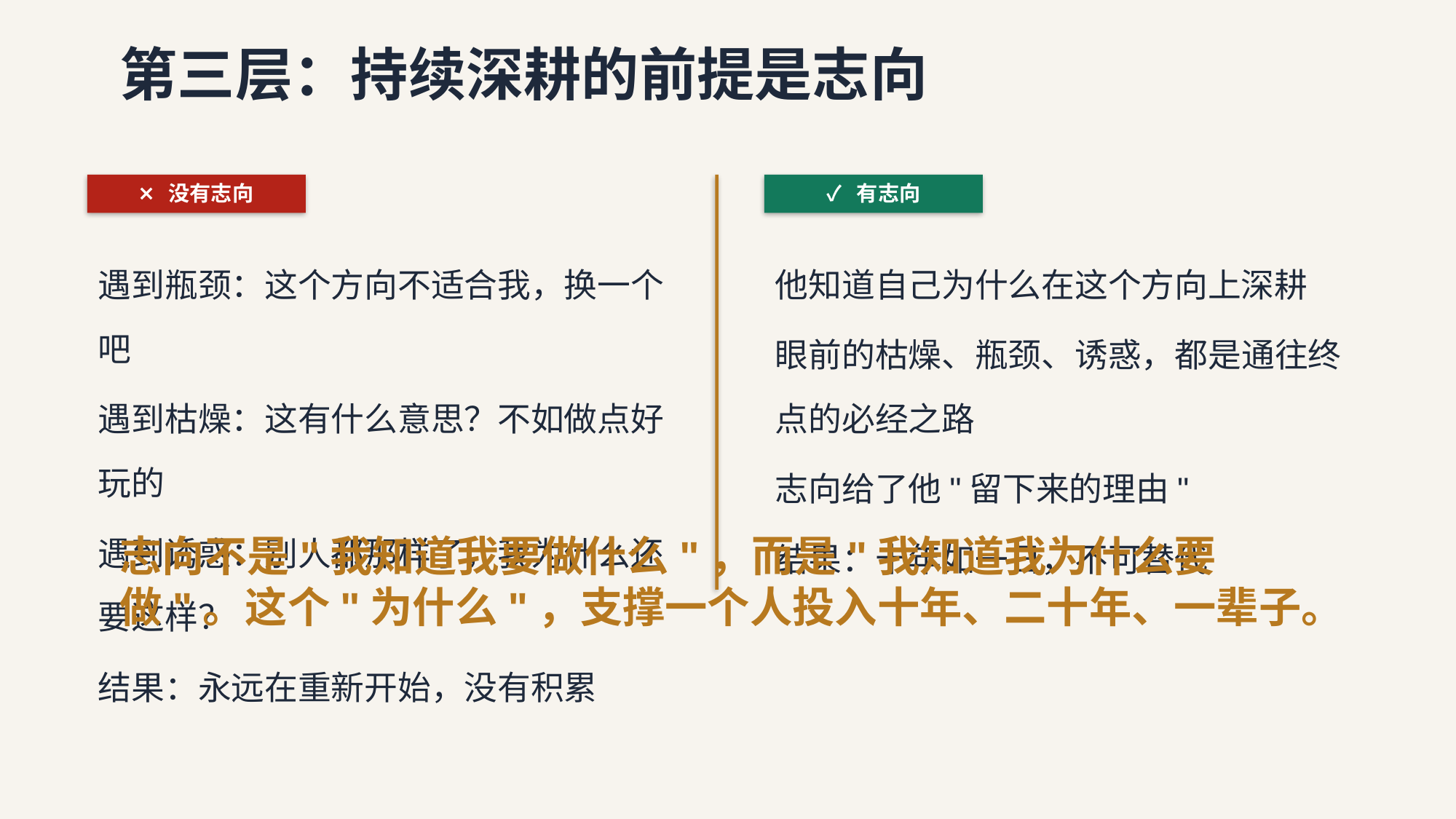

第三层：持续深耕的前提是志向

❌  没有志向

✓  有志向
遇到瓶颈：这个方向不适合我，换一个吧
遇到枯燥：这有什么意思？不如做点好玩的
遇到诱惑：别人都那样了，我为什么还要这样？
结果：永远在重新开始，没有积累
他知道自己为什么在这个方向上深耕
眼前的枯燥、瓶颈、诱惑，都是通往终点的必经之路
志向给了他"留下来的理由"
结果：十年如一日，不可替代
志向不是"我知道我要做什么"，而是"我知道我为什么要做"。这个"为什么"，支撑一个人投入十年、二十年、一辈子。